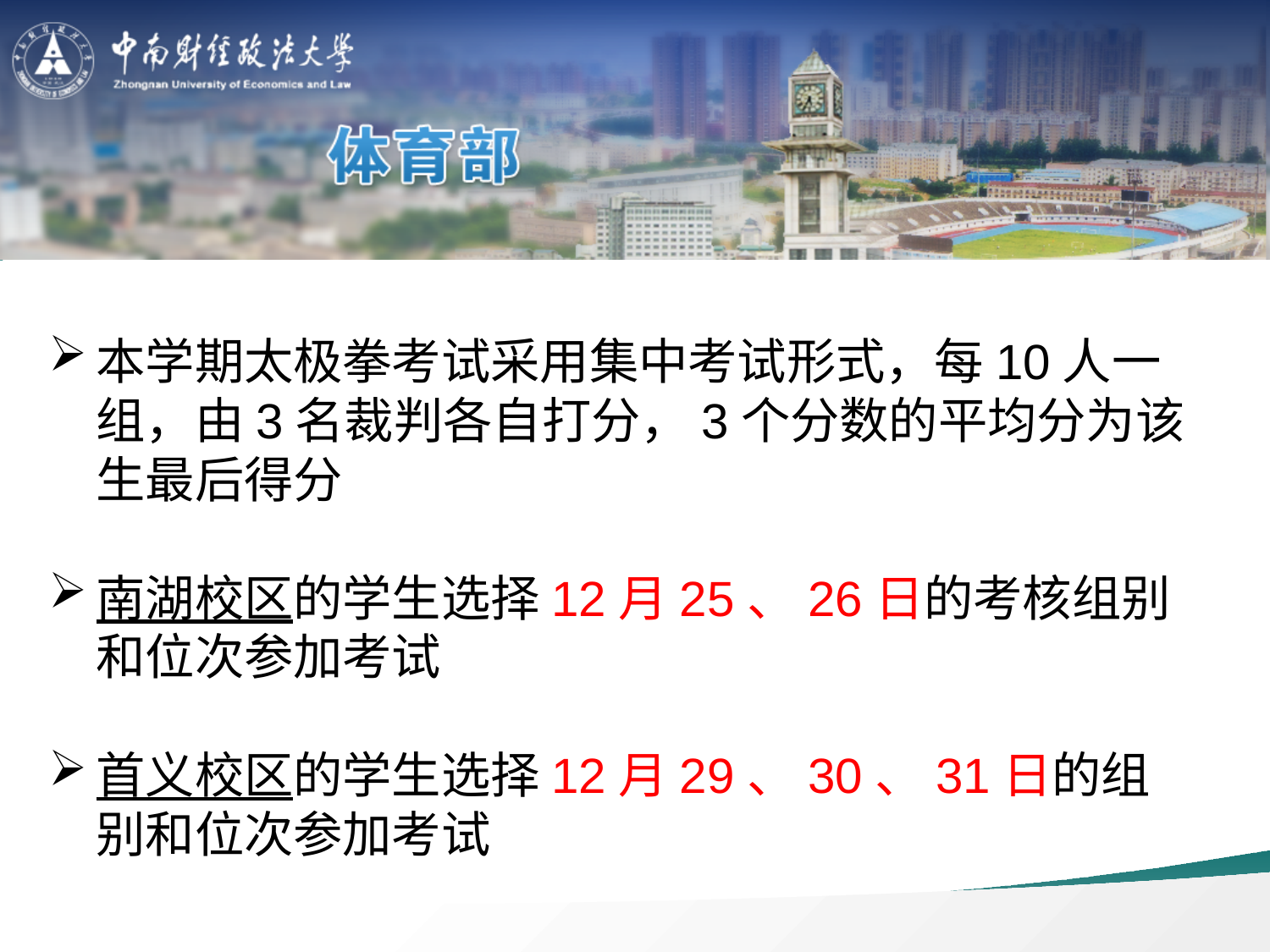

本学期太极拳考试采用集中考试形式，每10人一组，由3名裁判各自打分，3个分数的平均分为该生最后得分

南湖校区的学生选择12月25、26日的考核组别和位次参加考试

首义校区的学生选择12月29、30、31日的组别和位次参加考试